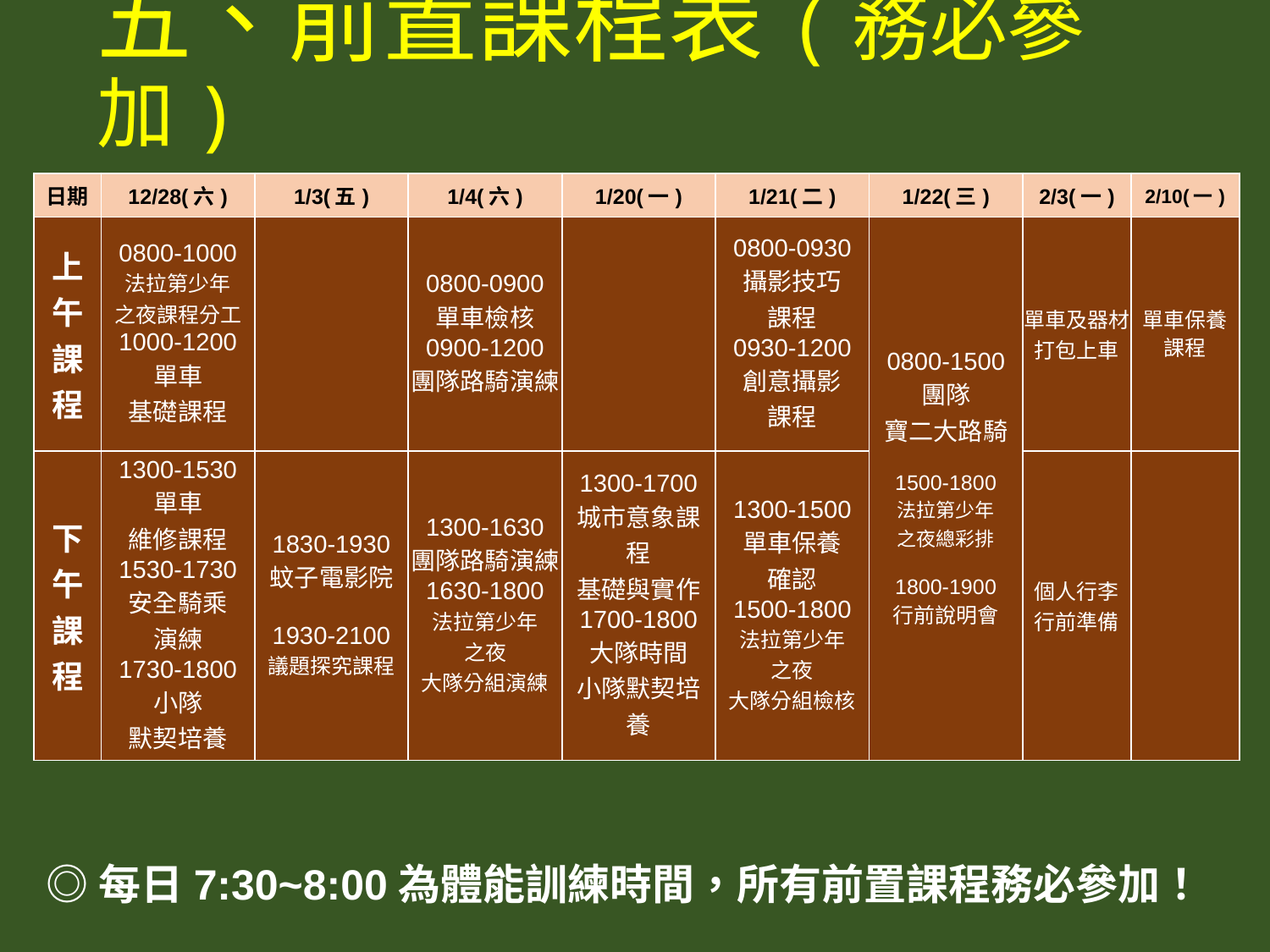

# 五、前置課程表(務必參加)
| 日期 | 12/28(六) | 1/3(五) | 1/4(六) | 1/20(一) | 1/21(二) | 1/22(三) | 2/3(一) | 2/10(一) |
| --- | --- | --- | --- | --- | --- | --- | --- | --- |
| 上 午 課 程 | 0800-1000 法拉第少年 之夜課程分工 1000-1200 單車 基礎課程 |  | 0800-0900 單車檢核 0900-1200 團隊路騎演練 |  | 0800-0930 攝影技巧 課程 0930-1200 創意攝影 課程 | 0800-1500 團隊 寶二大路騎   1500-1800 法拉第少年 之夜總彩排   1800-1900 行前說明會 | 單車及器材 打包上車 | 單車保養 課程 |
| 下 午 課 程 | 1300-1530 單車 維修課程 1530-1730 安全騎乘 演練 1730-1800 小隊 默契培養 | 1830-1930 蚊子電影院   1930-2100 議題探究課程 | 1300-1630 團隊路騎演練 1630-1800 法拉第少年 之夜 大隊分組演練 | 1300-1700 城市意象課程 基礎與實作 1700-1800 大隊時間 小隊默契培養 | 1300-1500 單車保養 確認 1500-1800 法拉第少年 之夜 大隊分組檢核 |  | 個人行李 行前準備 |  |
◎每日7:30~8:00為體能訓練時間，所有前置課程務必參加！